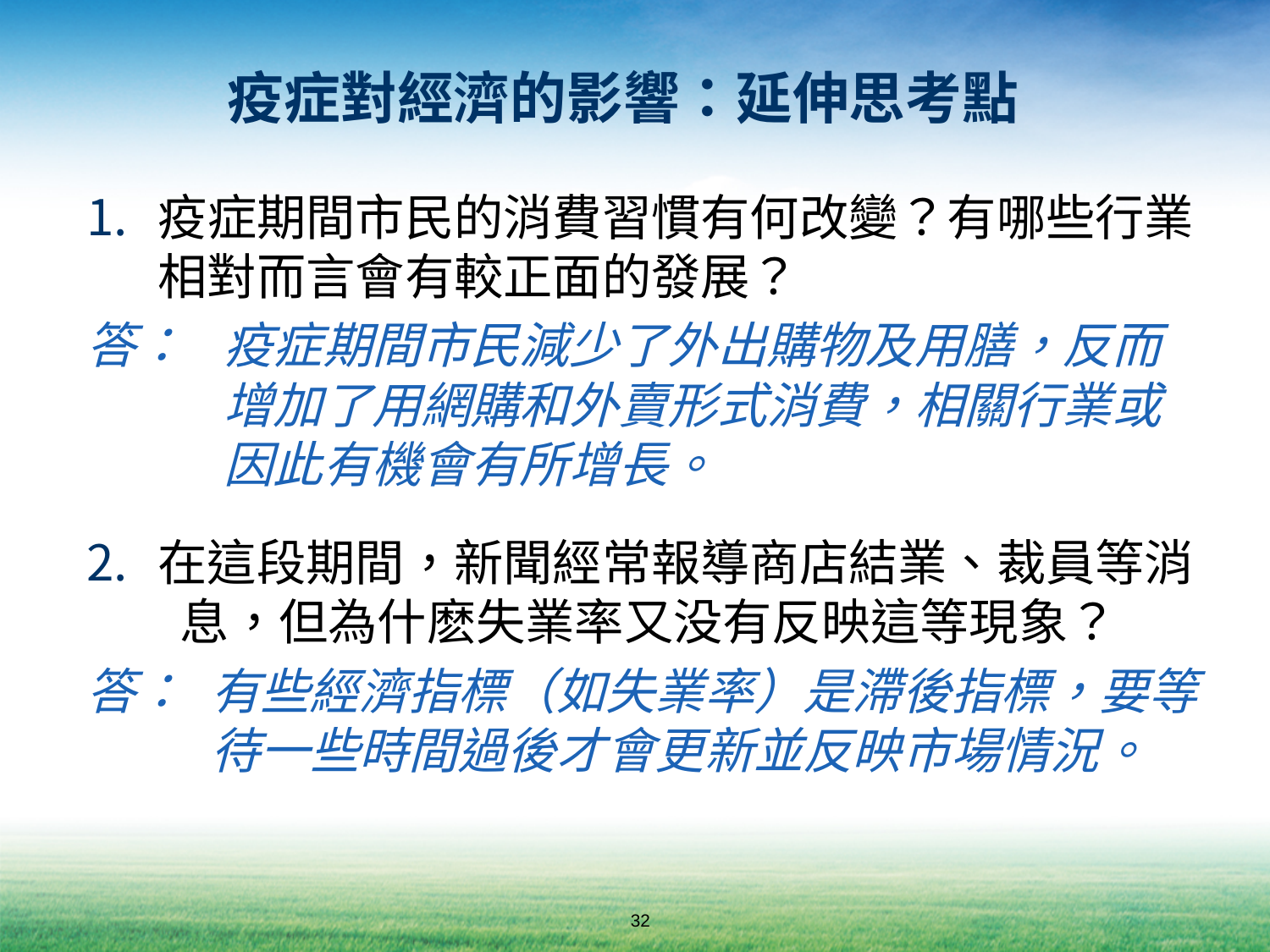

# 疫症對經濟的影響：延伸思考點
疫症期間市民的消費習慣有何改變？有哪些行業相對而言會有較正面的發展？
答：	疫症期間市民減少了外出購物及用膳，反而增加了用網購和外賣形式消費，相關行業或因此有機會有所增長。

在這段期間，新聞經常報導商店結業、裁員等消   息，但為什麽失業率又没有反映這等現象？
答：	有些經濟指標（如失業率）是滯後指標，要等待一些時間過後才會更新並反映市場情況。

32